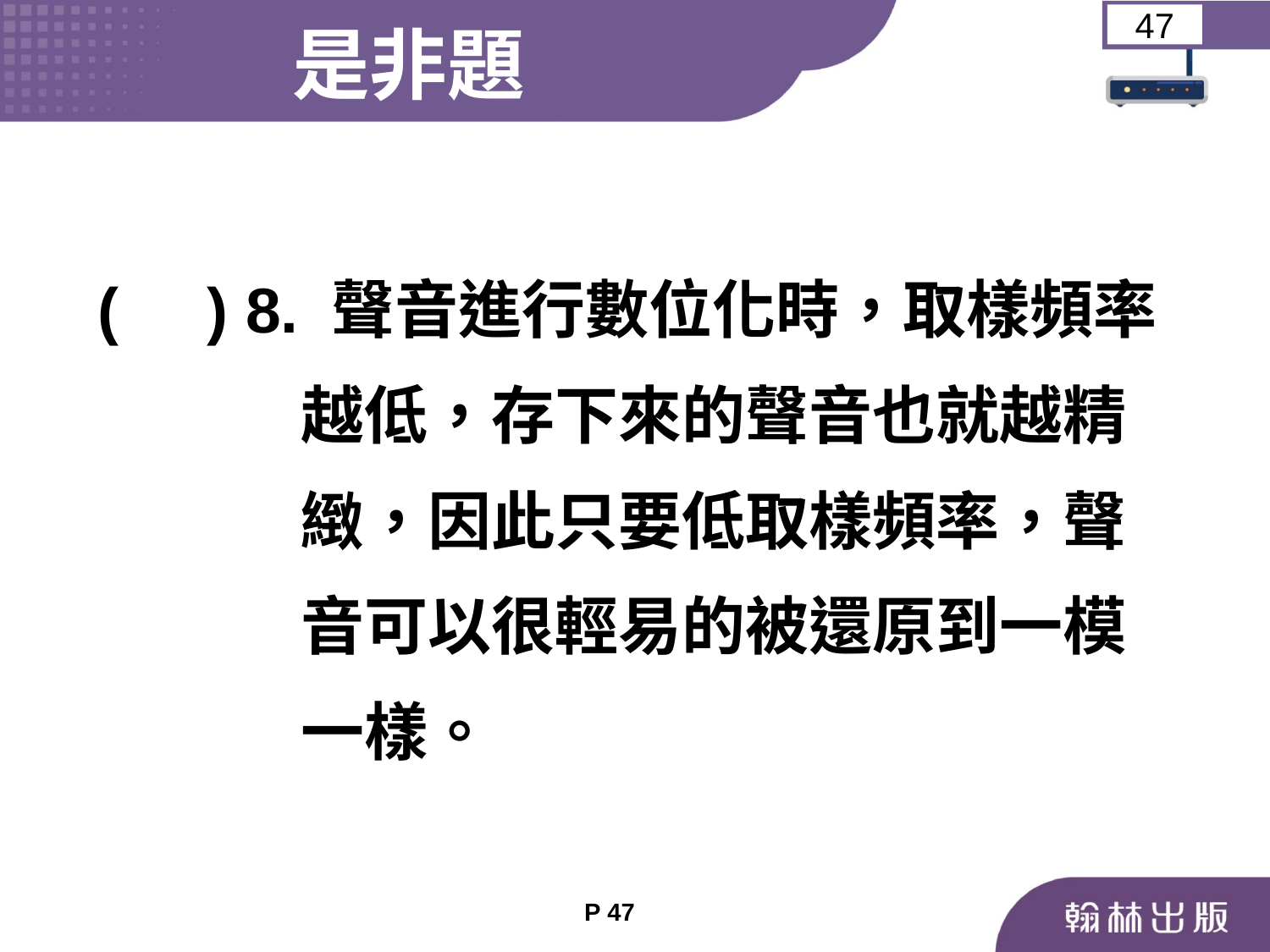

是非題

47
	 (     ) 8. 聲音進行數位化時，取樣頻率
                越低，存下來的聲音也就越精
                緻，因此只要低取樣頻率，聲
                音可以很輕易的被還原到一模
                一樣。
P 47